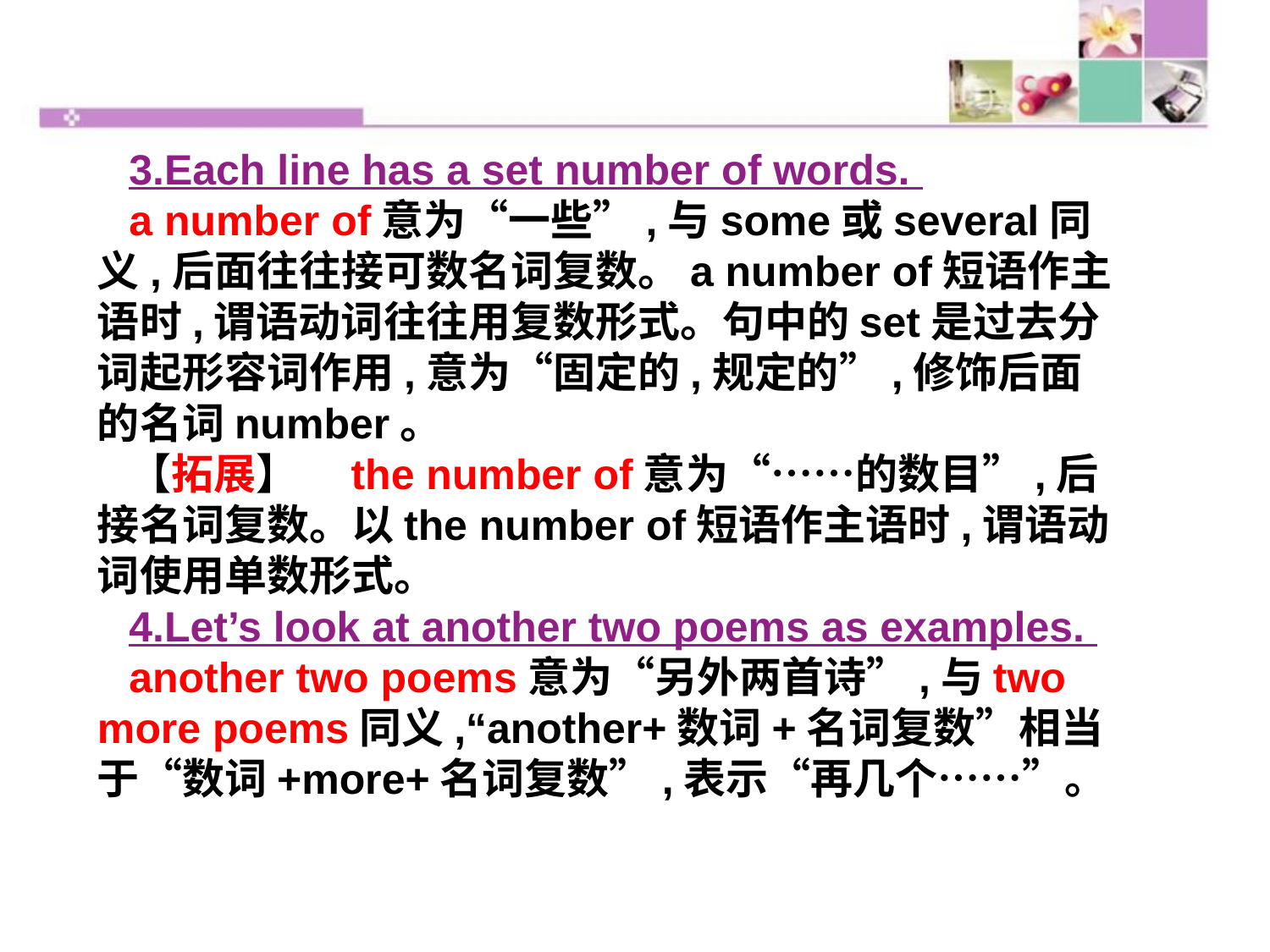

3.Each line has a set number of words.
a number of意为“一些”,与some或several同义,后面往往接可数名词复数。a number of短语作主语时,谓语动词往往用复数形式。句中的set是过去分词起形容词作用,意为“固定的,规定的”,修饰后面的名词number。
【拓展】　the number of意为“……的数目”,后接名词复数。以the number of短语作主语时,谓语动词使用单数形式。
4.Let’s look at another two poems as examples.
another two poems意为“另外两首诗”,与two more poems同义,“another+数词+名词复数”相当于“数词+more+名词复数”,表示“再几个……”。